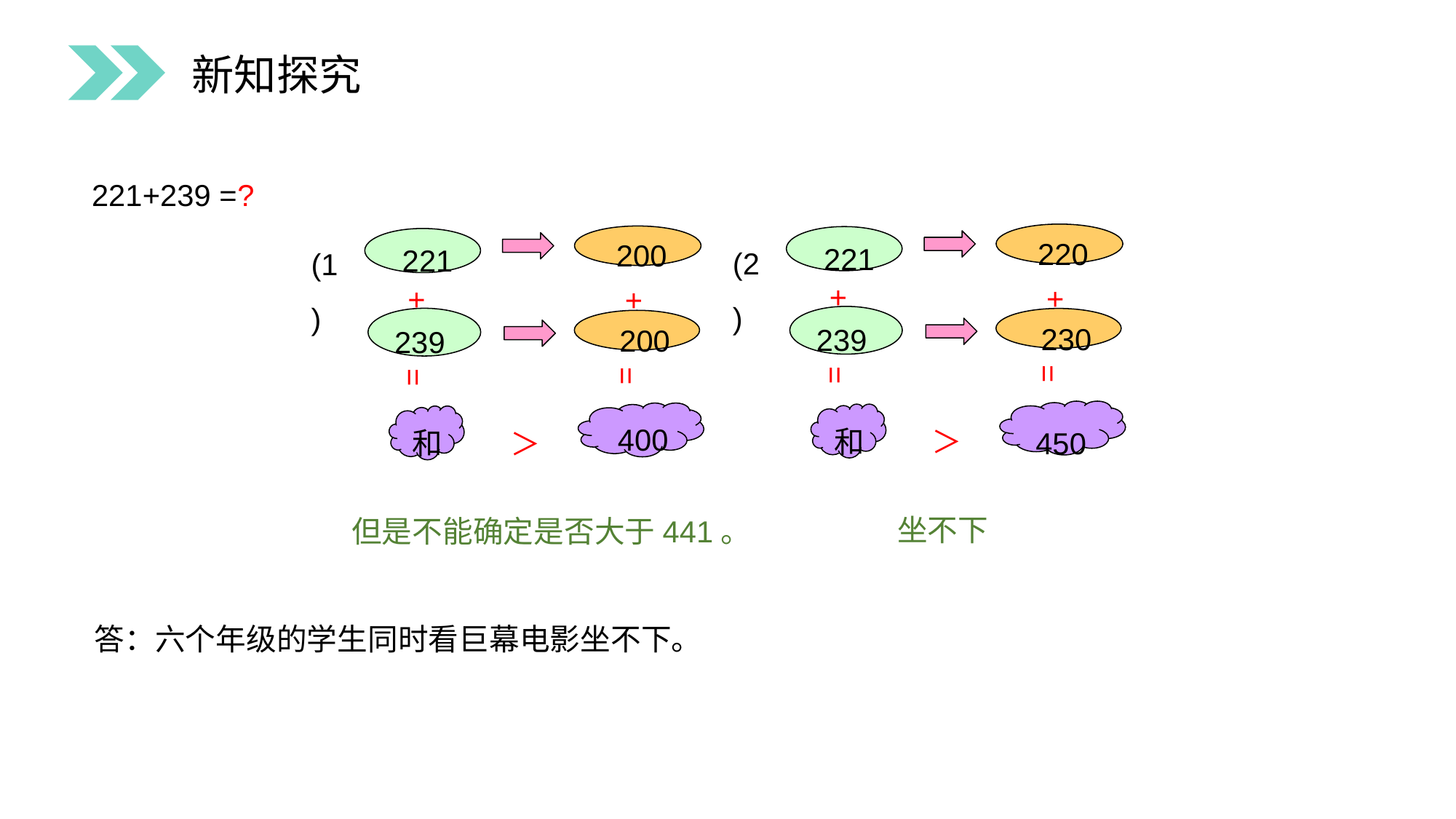

新知探究
221+239 =?
220
200
221

221

(2)
(1)

+
+
+
+
230
239

200
239

=
=
=
=
400
和

＞
450

和

＞

坐不下
但是不能确定是否大于441。
答：六个年级的学生同时看巨幕电影坐不下。